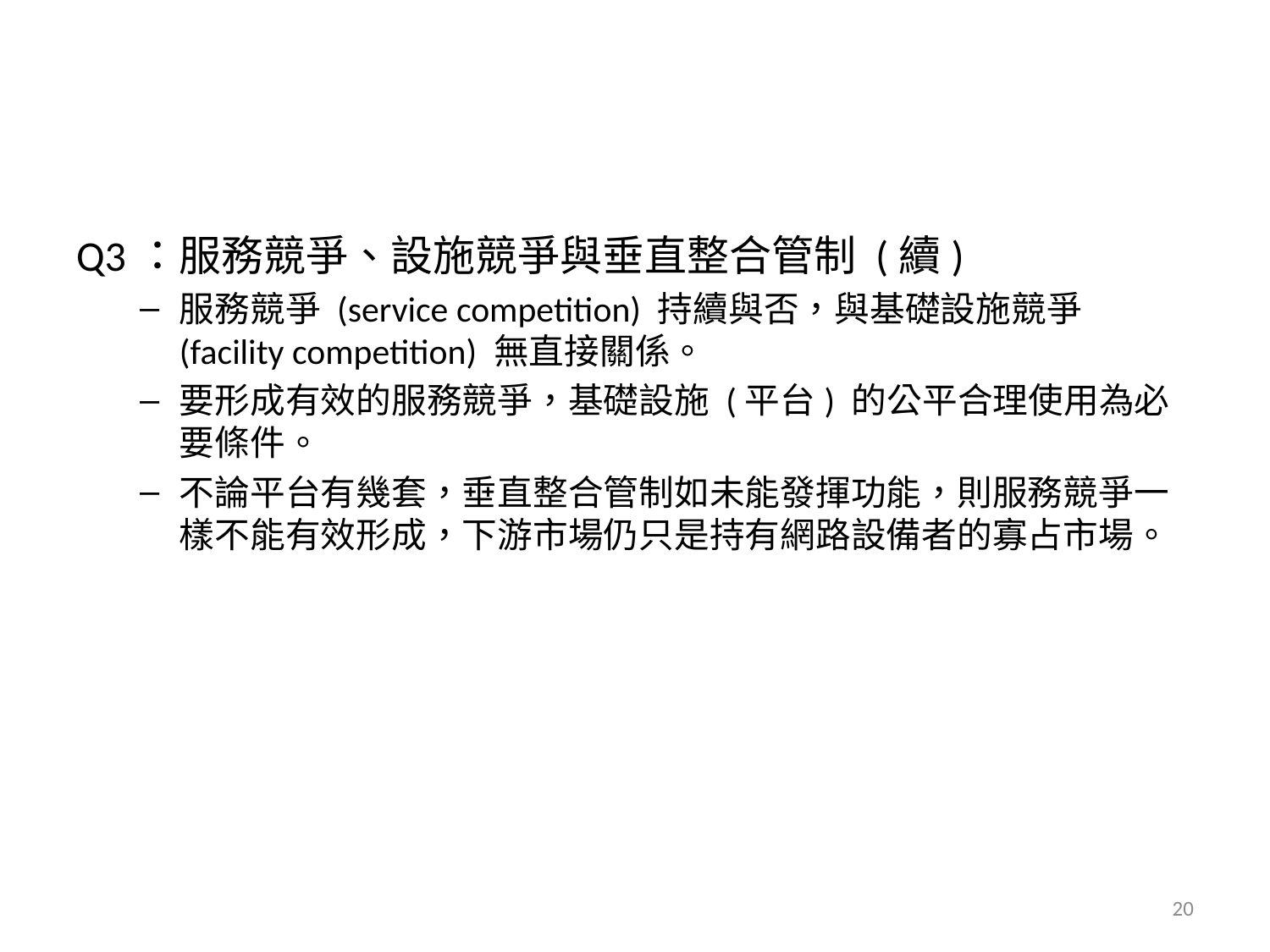

#
Q3：服務競爭、設施競爭與垂直整合管制 (續)
服務競爭 (service competition) 持續與否，與基礎設施競爭 (facility competition) 無直接關係。
要形成有效的服務競爭，基礎設施 (平台) 的公平合理使用為必要條件。
不論平台有幾套，垂直整合管制如未能發揮功能，則服務競爭一樣不能有效形成，下游市場仍只是持有網路設備者的寡占市場。

20